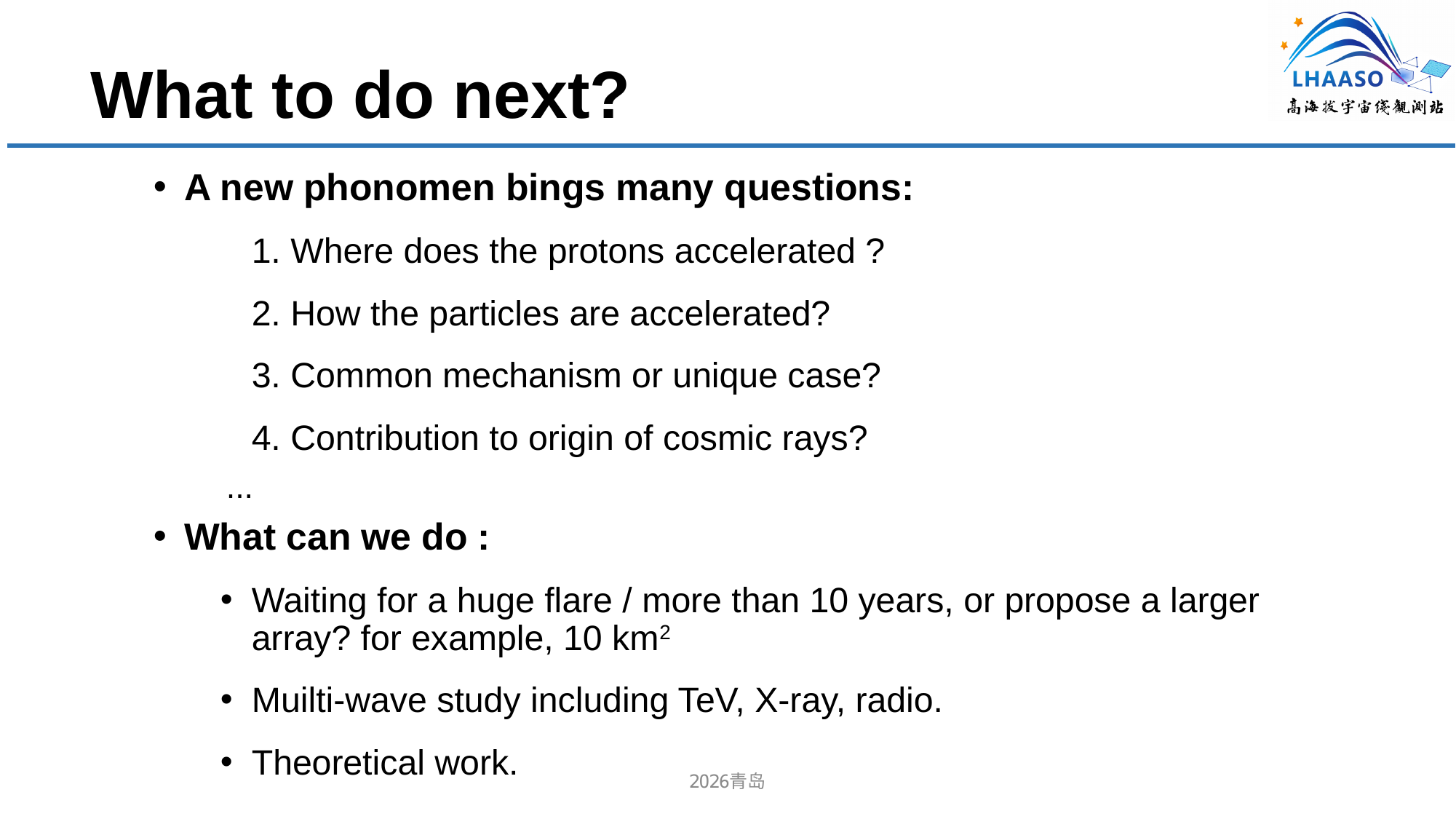

# What to do next?
A new phonomen bings many questions:
1. Where does the protons accelerated ?
2. How the particles are accelerated?
3. Common mechanism or unique case?
4. Contribution to origin of cosmic rays?
        ...
What can we do :
Waiting for a huge flare / more than 10 years, or propose a larger array? for example, 10 km2
Muilti-wave study including TeV, X-ray, radio.
Theoretical work.

2026青岛
14